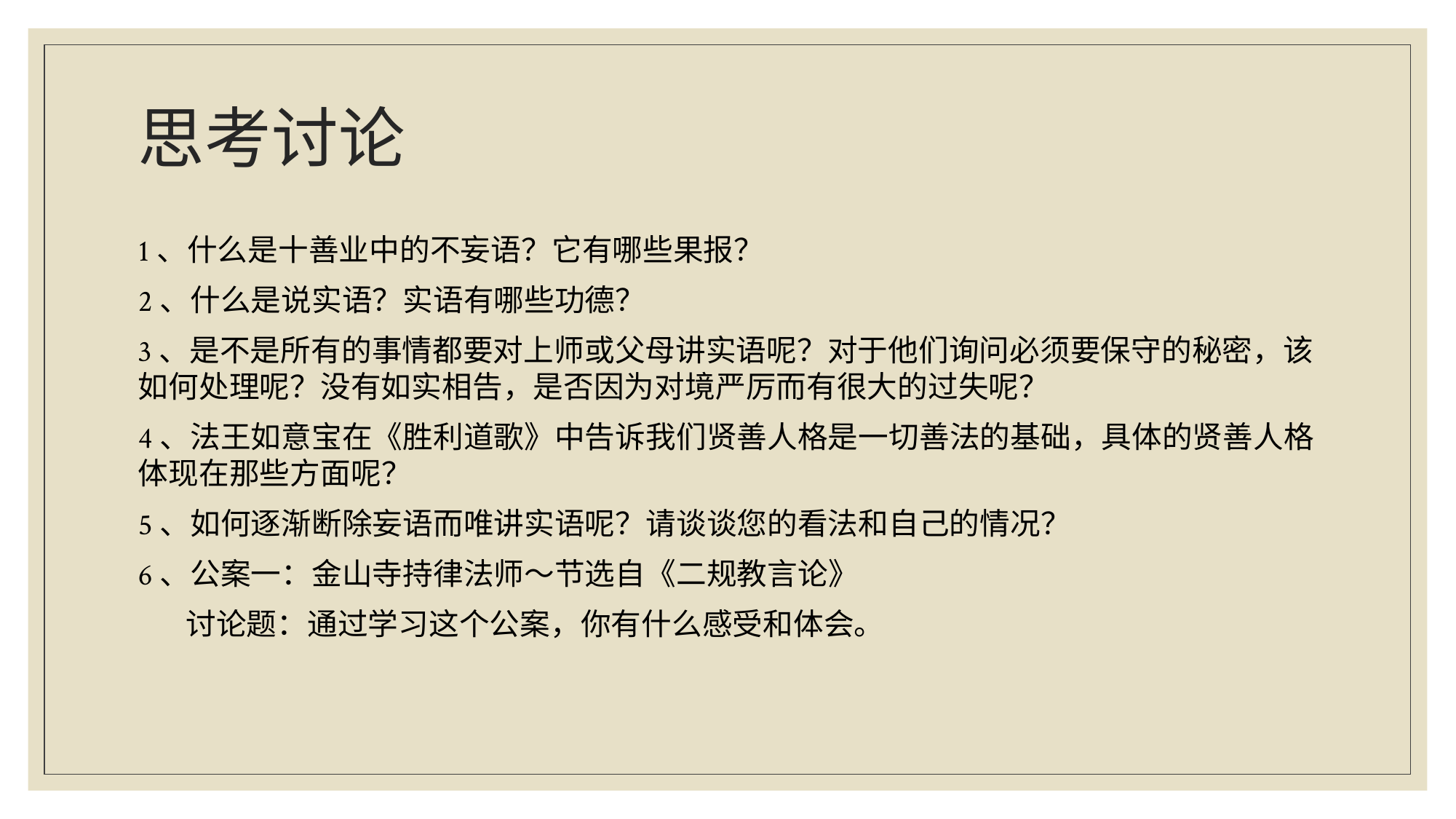

# 思考讨论
1、什么是十善业中的不妄语？它有哪些果报？
2、什么是说实语？实语有哪些功德？
3、是不是所有的事情都要对上师或父母讲实语呢？对于他们询问必须要保守的秘密，该如何处理呢？没有如实相告，是否因为对境严厉而有很大的过失呢？
4、法王如意宝在《胜利道歌》中告诉我们贤善人格是一切善法的基础，具体的贤善人格体现在那些方面呢？
5、如何逐渐断除妄语而唯讲实语呢？请谈谈您的看法和自己的情况？
6、公案一：金山寺持律法师～节选自《二规教言论》
      讨论题：通过学习这个公案，你有什么感受和体会。